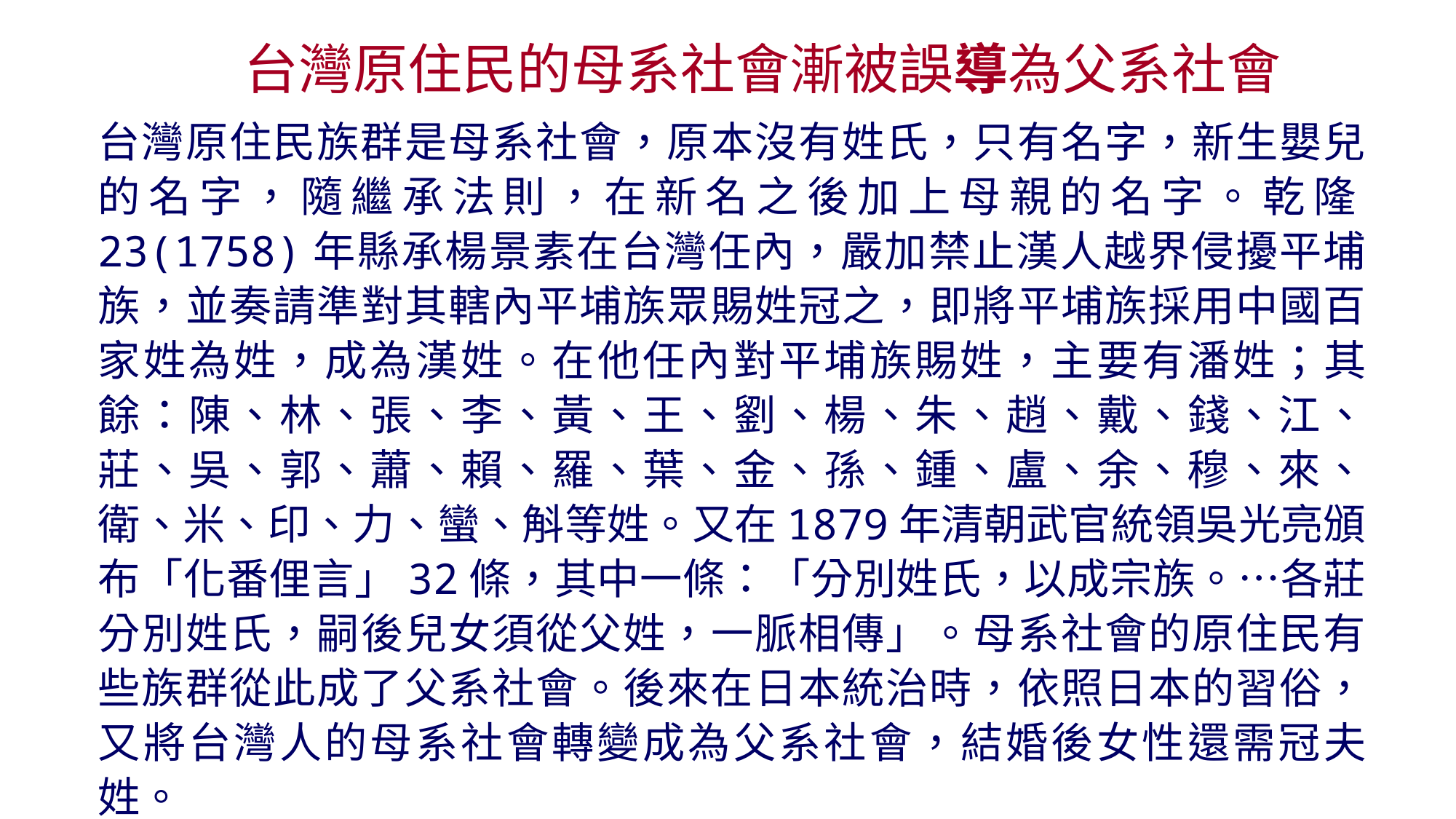

台灣原住民的母系社會漸被誤導為父系社會
台灣原住民族群是母系社會，原本沒有姓氏，只有名字，新生嬰兒的名字，隨繼承法則，在新名之後加上母親的名字。乾隆23(1758)年縣承楊景素在台灣任內，嚴加禁止漢人越界侵擾平埔族，並奏請準對其轄內平埔族眾賜姓冠之，即將平埔族採用中國百家姓為姓，成為漢姓。在他任內對平埔族賜姓，主要有潘姓；其餘：陳、林、張、李、黃、王、劉、楊、朱、趙、戴、錢、江、莊、吳、郭、蕭、賴、羅、葉、金、孫、鍾、盧、余、穆、來、衛、米、印、力、蠻、斛等姓。又在1879年清朝武官統領吳光亮頒布「化番俚言」32條，其中一條：「分別姓氏，以成宗族。…各莊分別姓氏，嗣後兒女須從父姓，一脈相傳」。母系社會的原住民有些族群從此成了父系社會。後來在日本統治時，依照日本的習俗，又將台灣人的母系社會轉變成為父系社會，結婚後女性還需冠夫姓。